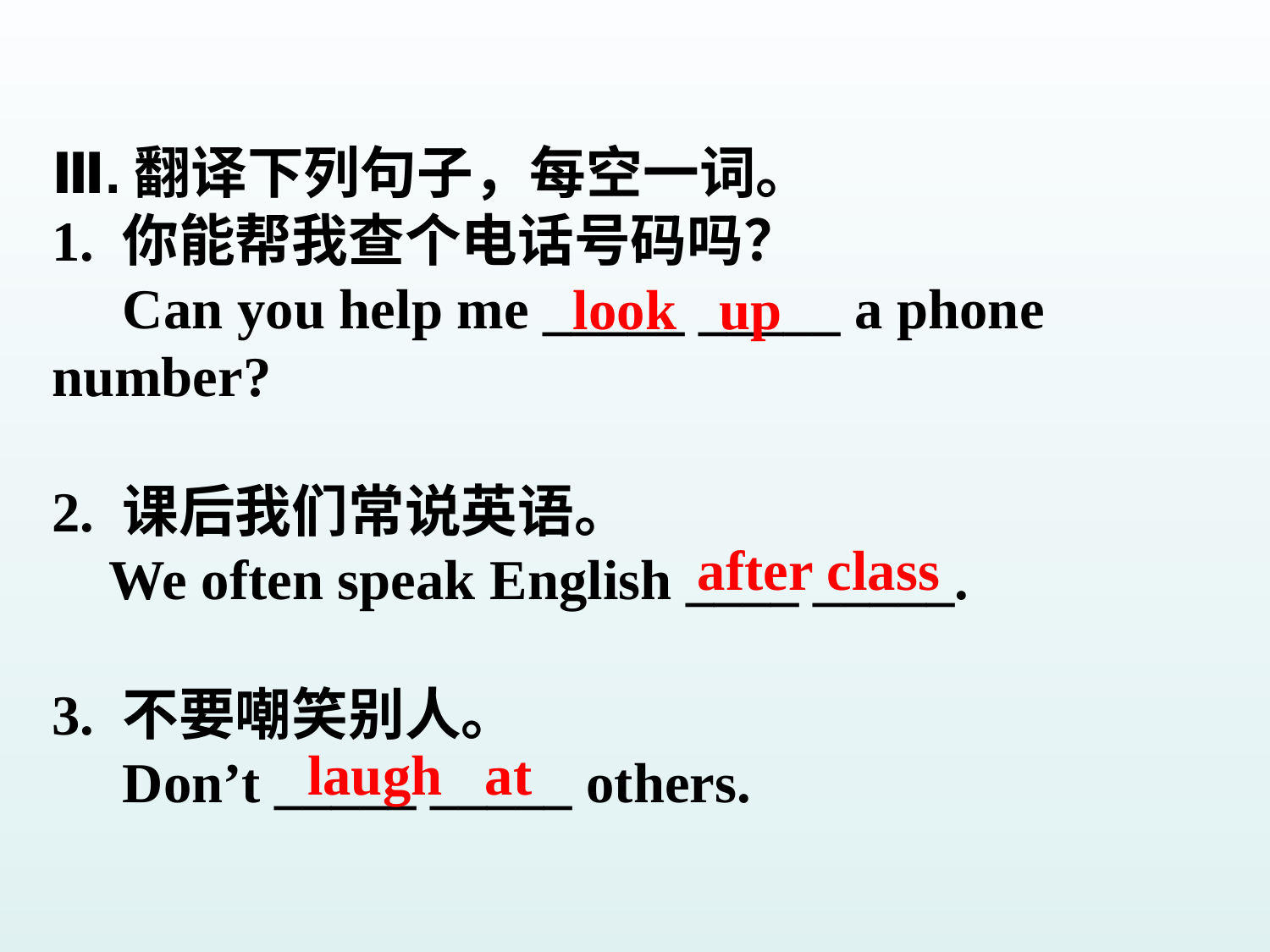

Ⅲ.翻译下列句子，每空一词。
1. 你能帮我查个电话号码吗？
     Can you help me _____ _____ a phone number?

2. 课后我们常说英语。
    We often speak English ____ _____.

3. 不要嘲笑别人。
     Don’t _____ _____ others.
look   up
after class
laugh   at